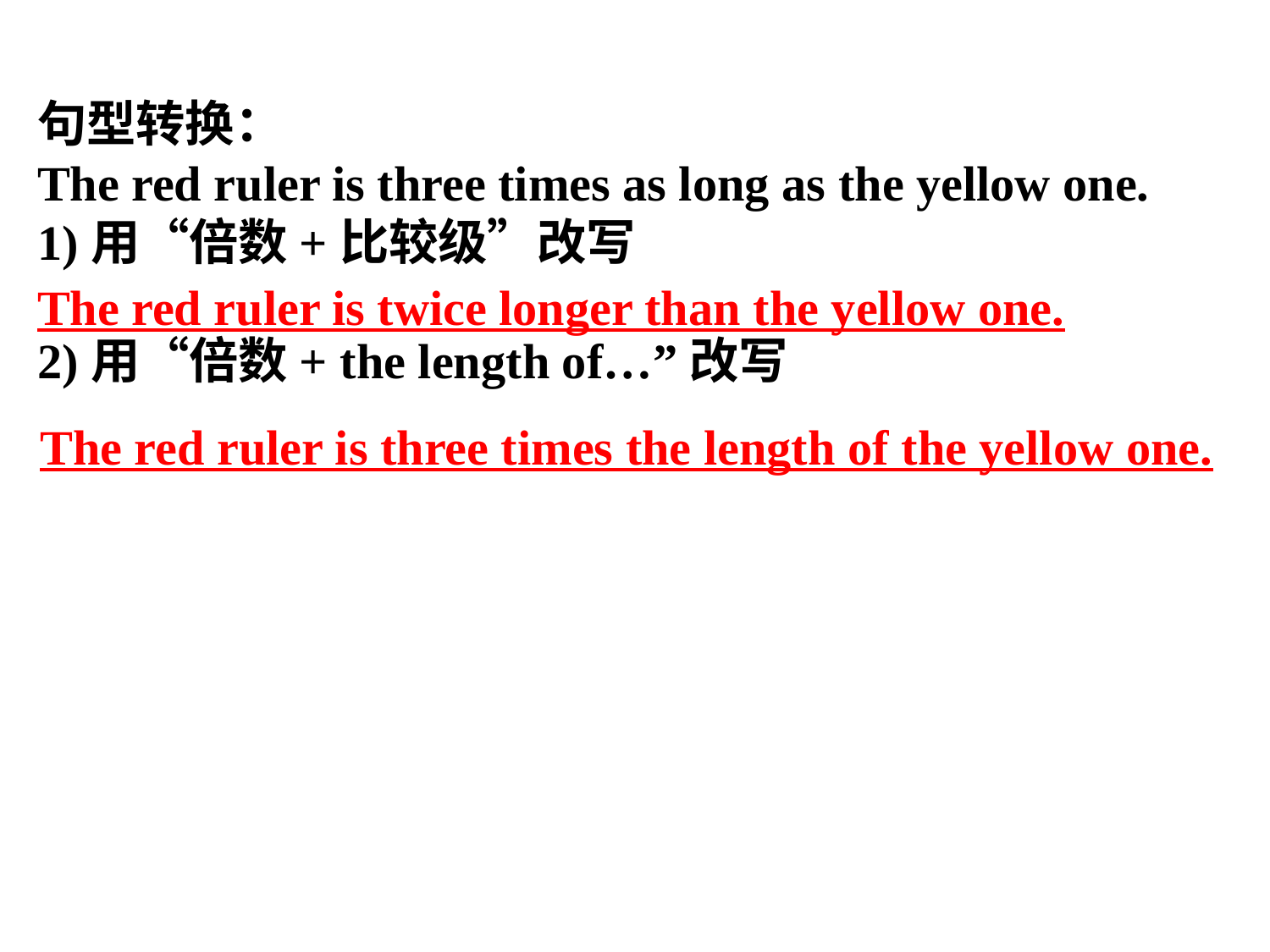

句型转换：
The red ruler is three times as long as the yellow one.
1)用“倍数+比较级”改写

2)用“倍数+ the length of…”改写

The red ruler is twice longer than the yellow one.
The red ruler is three times the length of the yellow one.